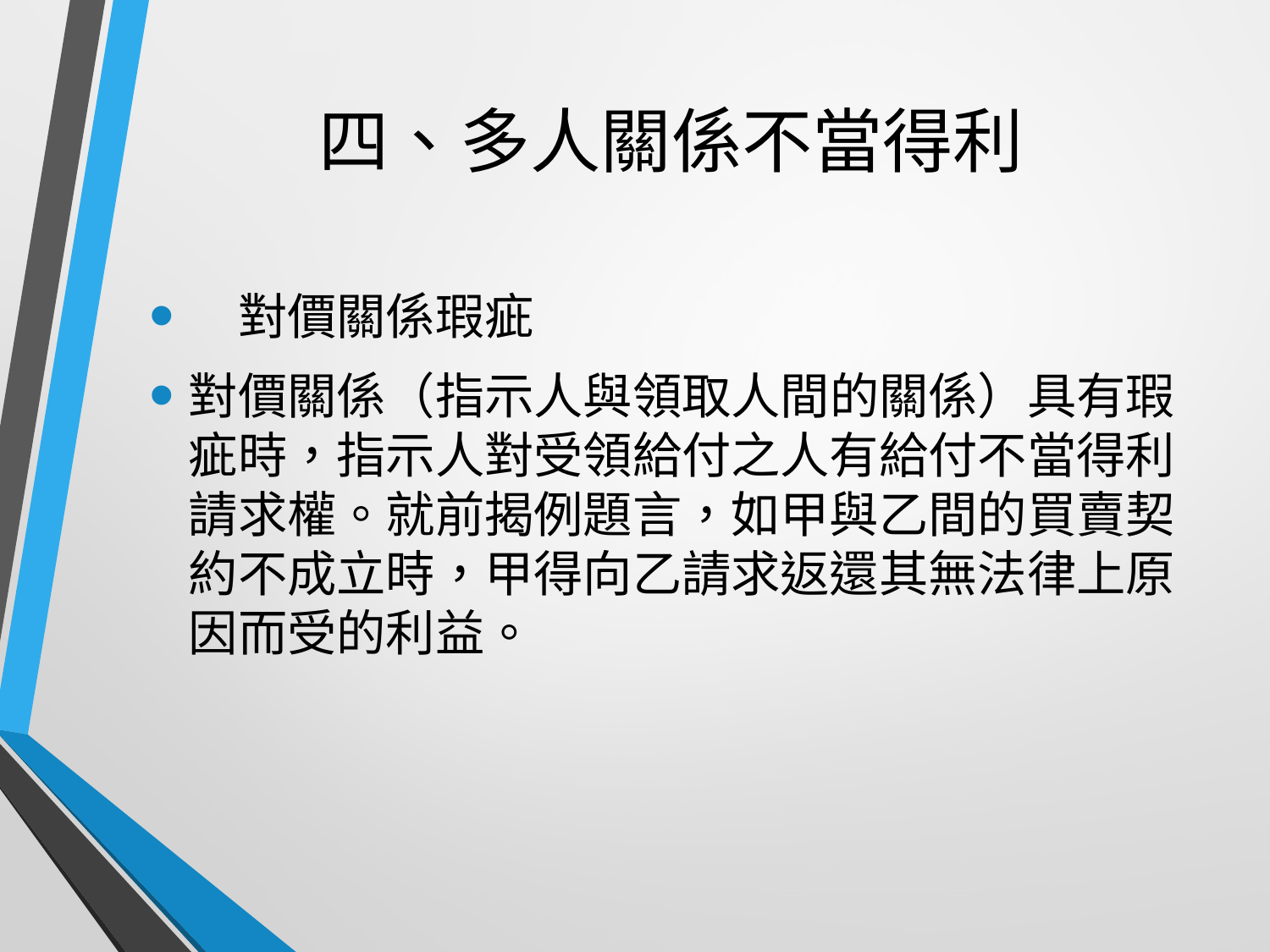

# 四、多人關係不當得利
　對價關係瑕疵
對價關係（指示人與領取人間的關係）具有瑕疵時，指示人對受領給付之人有給付不當得利請求權。就前揭例題言，如甲與乙間的買賣契約不成立時，甲得向乙請求返還其無法律上原因而受的利益。